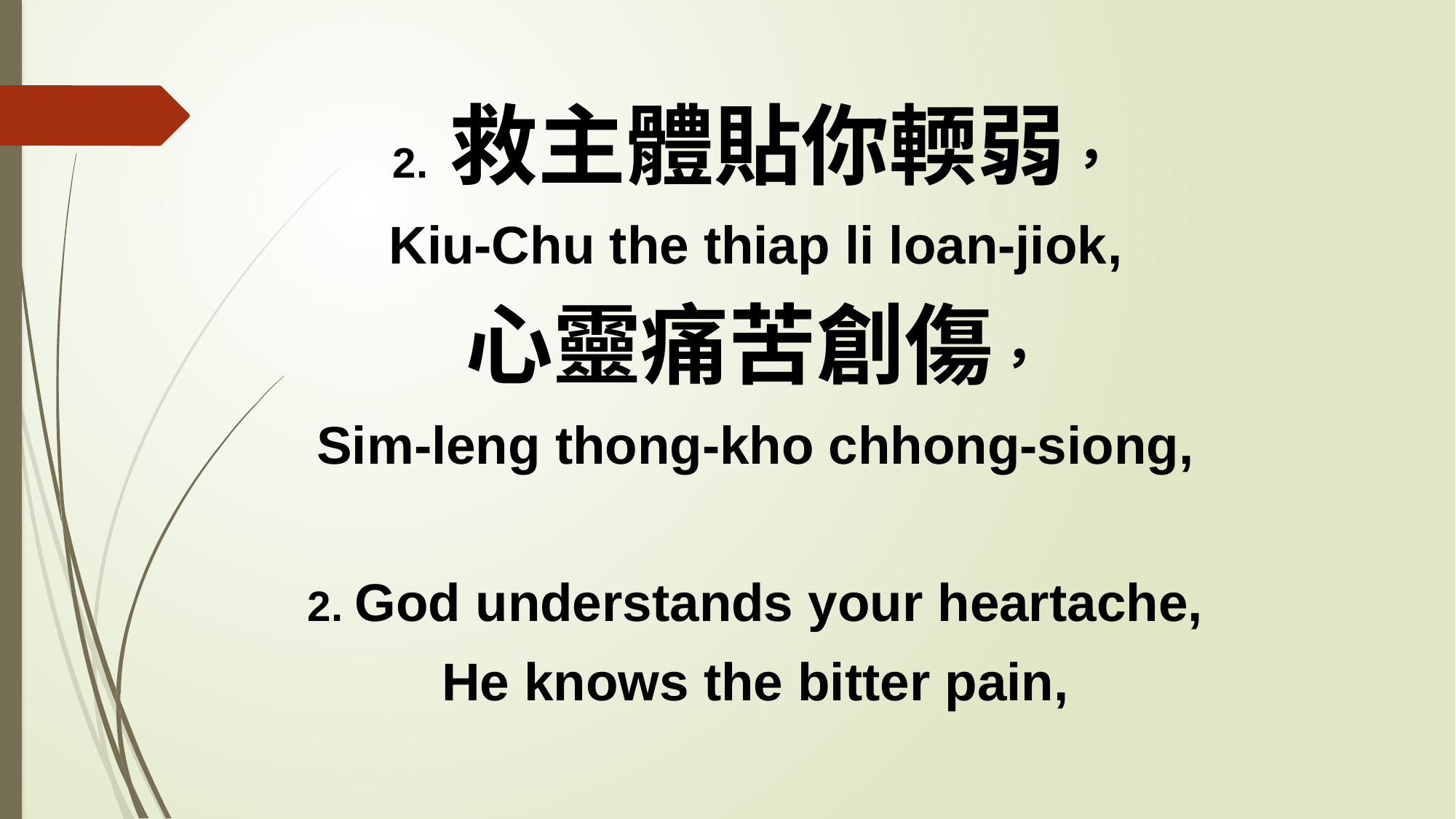

2. 救主體貼你輭弱，
Kiu-Chu the thiap li loan-jiok,
心靈痛苦創傷，
Sim-leng thong-kho chhong-siong,

2. God understands your heartache,
He knows the bitter pain,